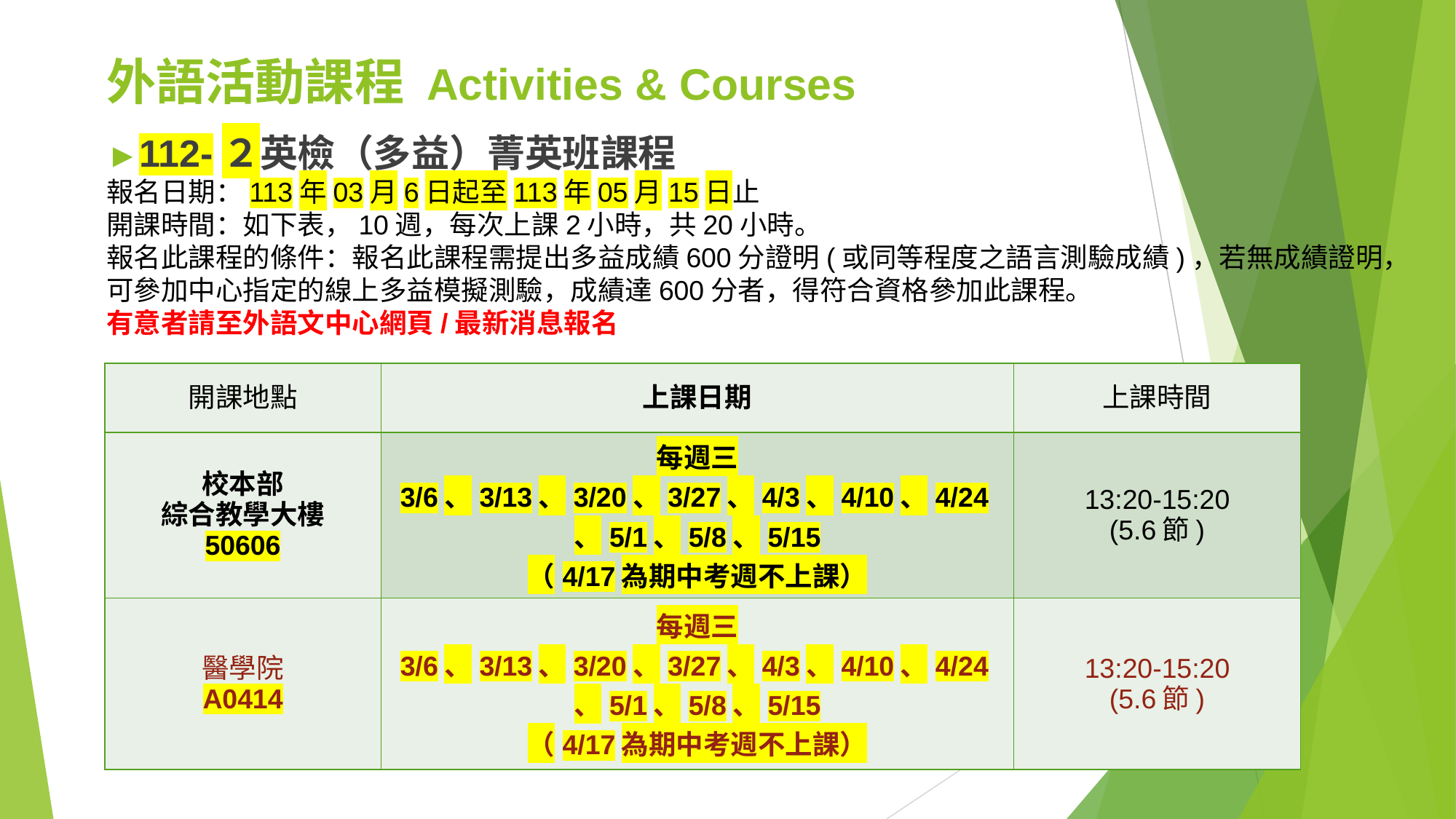

外語活動課程 Activities & Courses
►112-２英檢（多益）菁英班課程
報名日期：113年03月6日起至113年05月15日止
開課時間：如下表，10週，每次上課2小時，共20小時。
報名此課程的條件：報名此課程需提出多益成績600分證明(或同等程度之語言測驗成績)，若無成績證明，
可參加中心指定的線上多益模擬測驗，成績達600分者，得符合資格參加此課程。
有意者請至外語文中心網頁/最新消息報名
| 開課地點 | 上課日期 | 上課時間 |
| --- | --- | --- |
| 校本部 綜合教學大樓 50606 | 每週三 3/6、3/13、3/20、3/27、4/3、4/10、4/24、5/1、5/8、5/15 （4/17為期中考週不上課） | 13:20-15:20 (5.6節) |
| 醫學院 A0414 | 每週三 3/6、3/13、3/20、3/27、4/3、4/10、4/24、5/1、5/8、5/15 （4/17為期中考週不上課） | 13:20-15:20 (5.6節) |